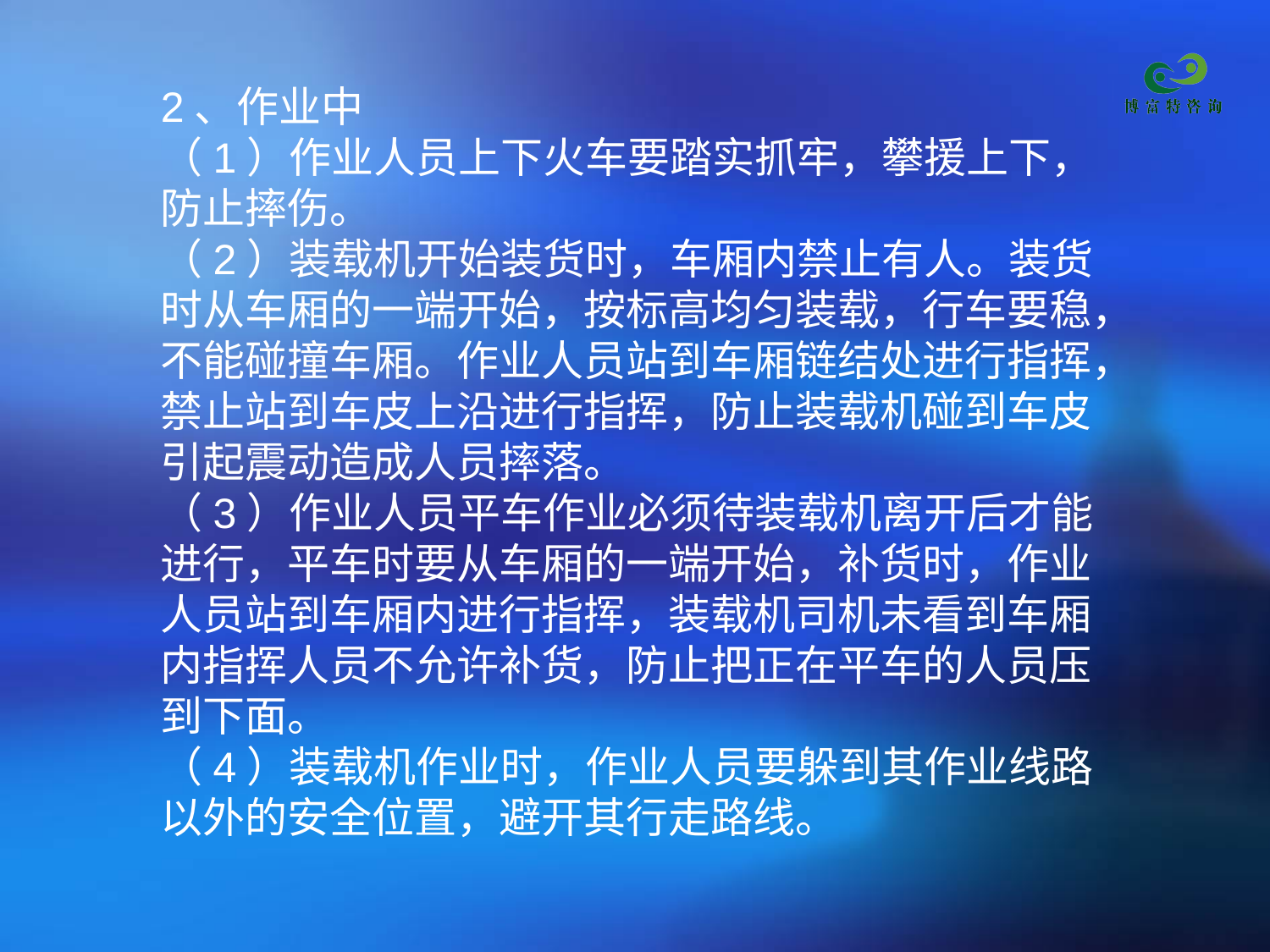

2、作业中
（1）作业人员上下火车要踏实抓牢，攀援上下，防止摔伤。
（2）装载机开始装货时，车厢内禁止有人。装货时从车厢的一端开始，按标高均匀装载，行车要稳，不能碰撞车厢。作业人员站到车厢链结处进行指挥，禁止站到车皮上沿进行指挥，防止装载机碰到车皮引起震动造成人员摔落。
（3）作业人员平车作业必须待装载机离开后才能进行，平车时要从车厢的一端开始，补货时，作业人员站到车厢内进行指挥，装载机司机未看到车厢内指挥人员不允许补货，防止把正在平车的人员压到下面。
（4）装载机作业时，作业人员要躲到其作业线路以外的安全位置，避开其行走路线。